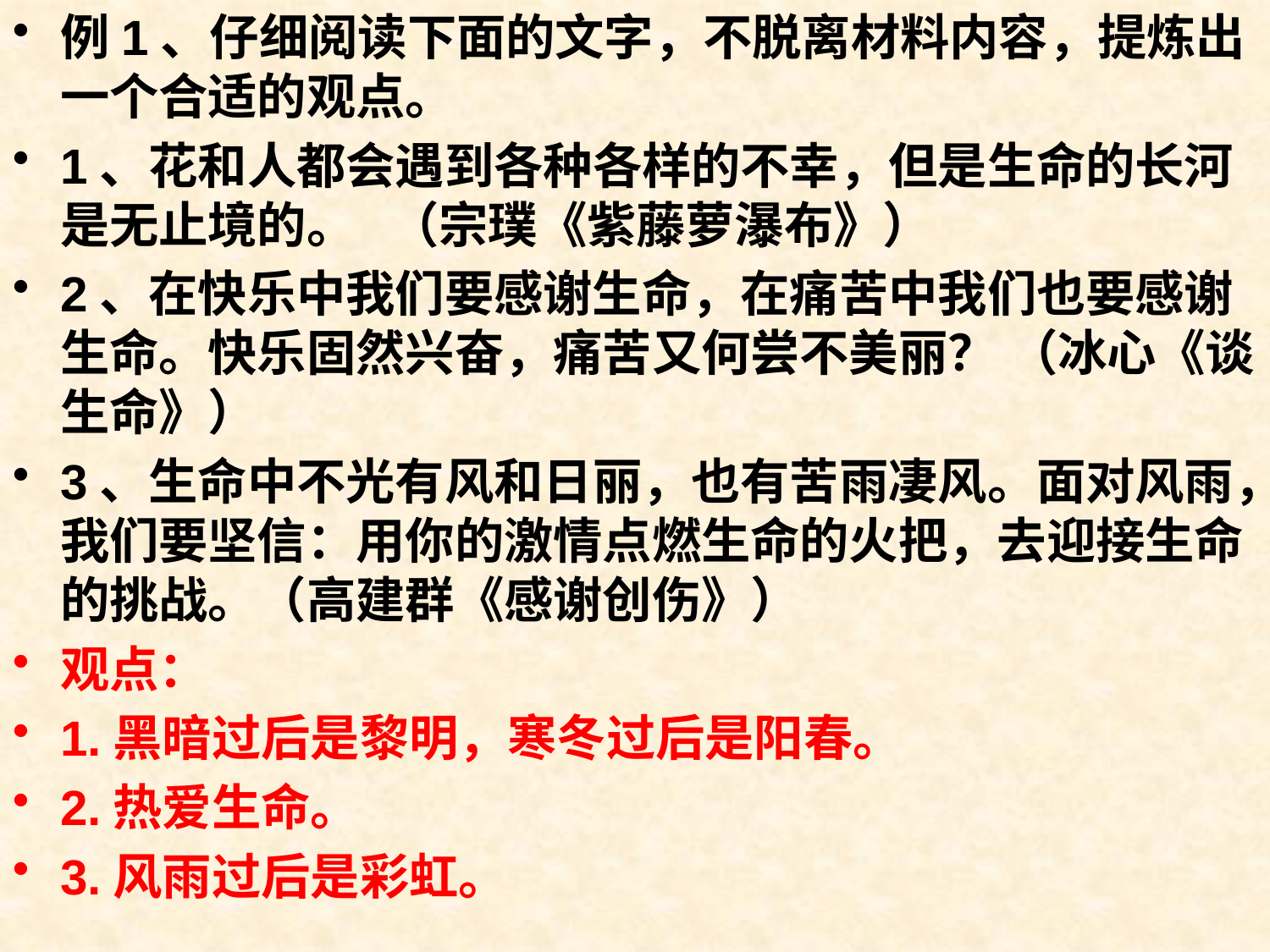

例1、仔细阅读下面的文字，不脱离材料内容，提炼出一个合适的观点。
1、花和人都会遇到各种各样的不幸，但是生命的长河是无止境的。   （宗璞《紫藤萝瀑布》）
2、在快乐中我们要感谢生命，在痛苦中我们也要感谢生命。快乐固然兴奋，痛苦又何尝不美丽？ （冰心《谈生命》）
3、生命中不光有风和日丽，也有苦雨凄风。面对风雨，我们要坚信：用你的激情点燃生命的火把，去迎接生命的挑战。（高建群《感谢创伤》）
观点：
1.黑暗过后是黎明，寒冬过后是阳春。
2.热爱生命。
3.风雨过后是彩虹。